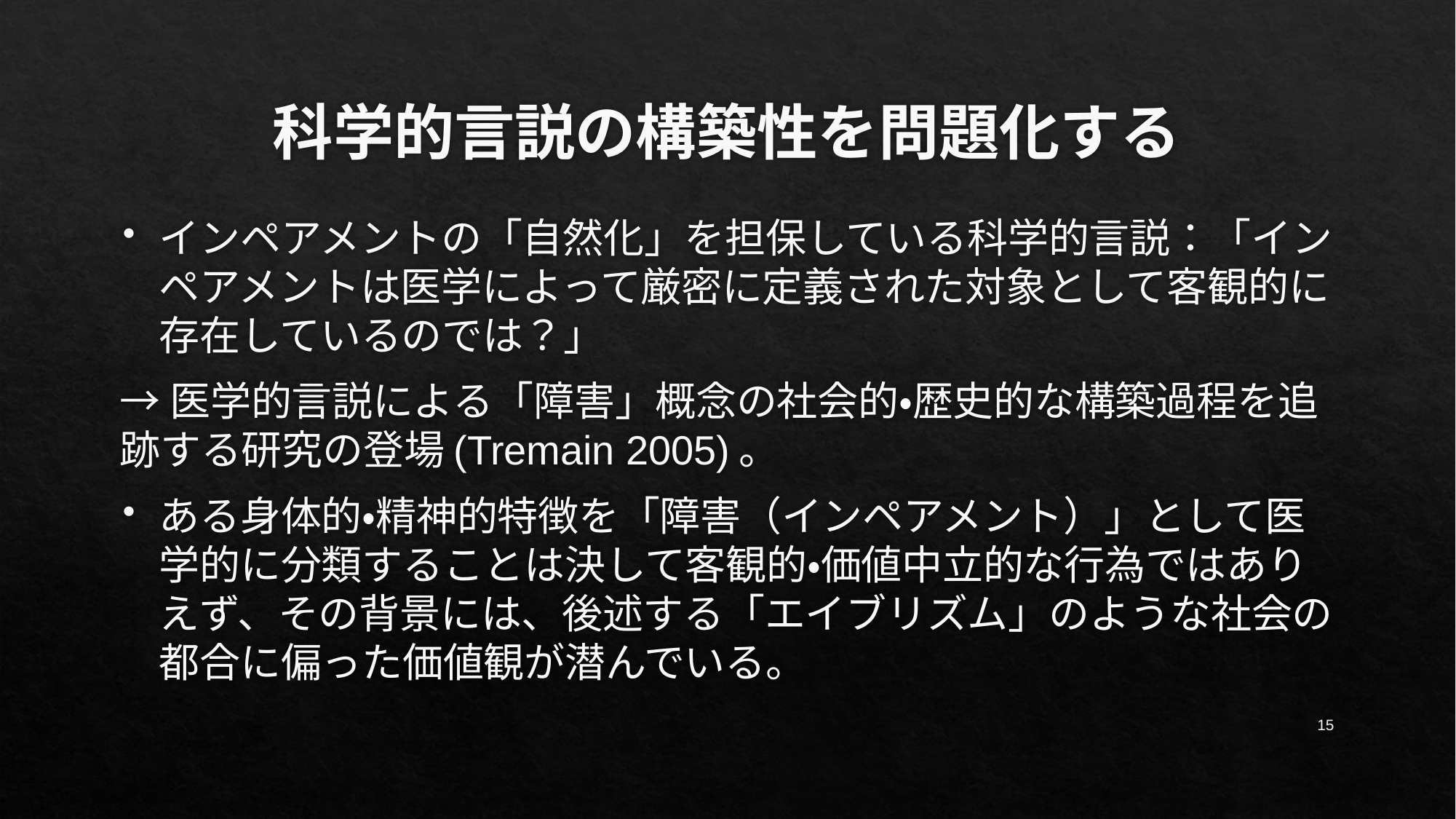

# 科学的言説の構築性を問題化する
インペアメントの「自然化」を担保している科学的言説：「インペアメントは医学によって厳密に定義された対象として客観的に存在しているのでは？」
→医学的言説による「障害」概念の社会的・歴史的な構築過程を追跡する研究の登場(Tremain 2005)。
ある身体的・精神的特徴を「障害（インペアメント）」として医学的に分類することは決して客観的・価値中立的な行為ではありえず、その背景には、後述する「エイブリズム」のような社会の都合に偏った価値観が潜んでいる。

15